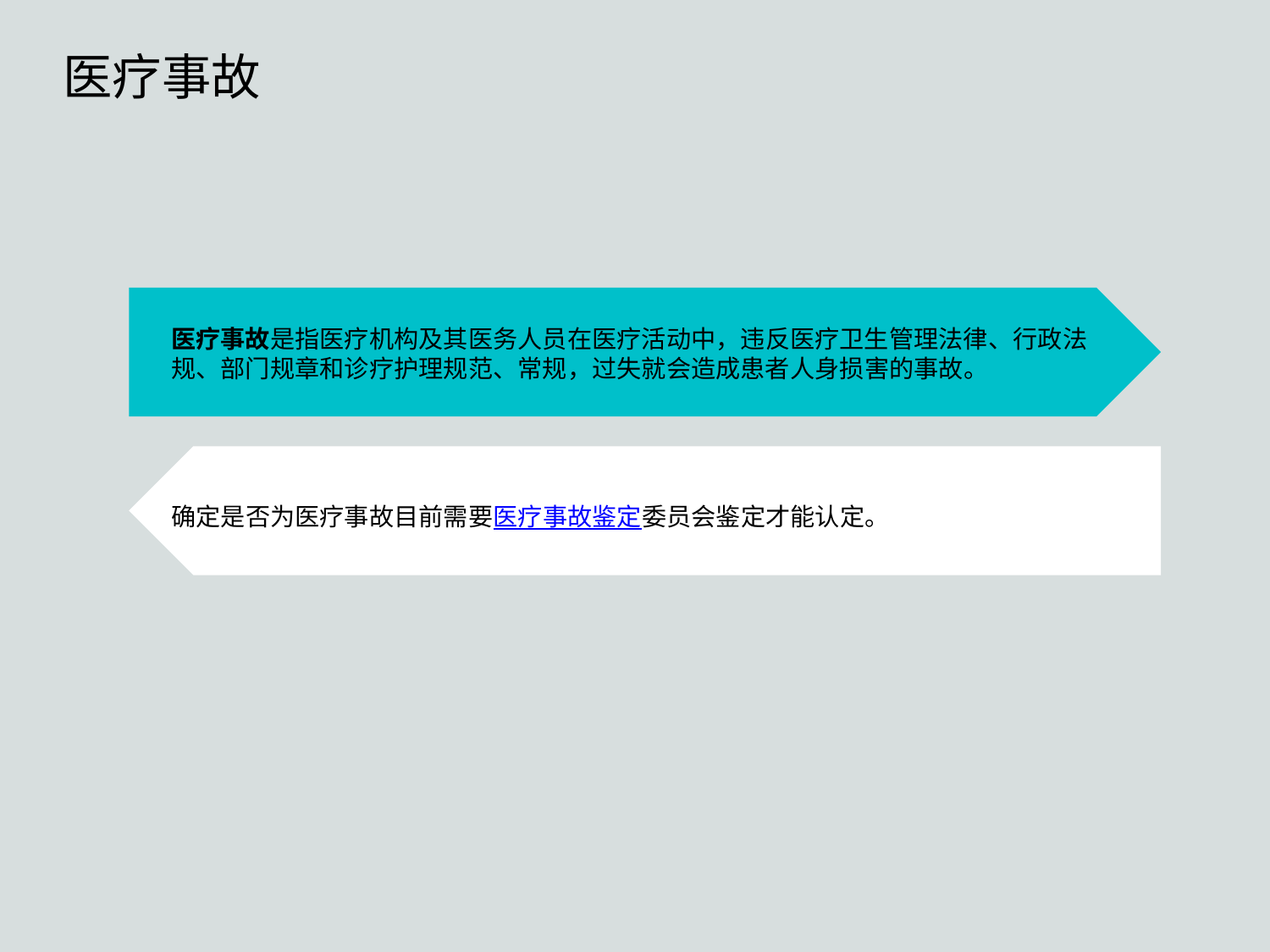

医疗事故
点击添加文本

医疗事故是指医疗机构及其医务人员在医疗活动中，违反医疗卫生管理法律、行政法规、部门规章和诊疗护理规范、常规，过失就会造成患者人身损害的事故。

确定是否为医疗事故目前需要医疗事故鉴定委员会鉴定才能认定。
点击添加文本

点击添加文本
点击添加文本